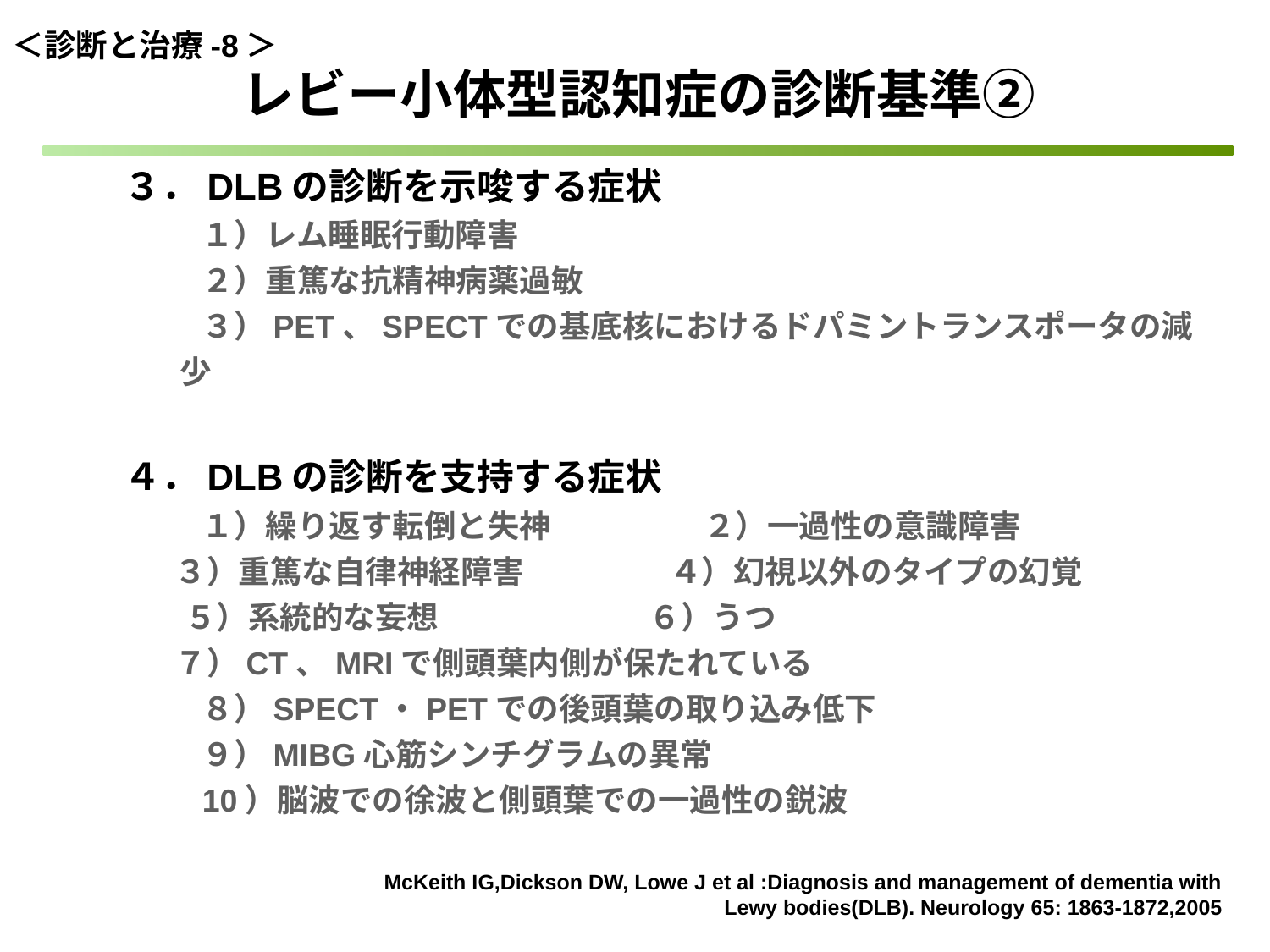

＜診断と治療-8＞
レビー小体型認知症の診断基準②

３．DLBの診断を示唆する症状
　　  １）レム睡眠行動障害
　　  ２）重篤な抗精神病薬過敏
　　  ３）PET、SPECTでの基底核におけるドパミントランスポータの減少

４．DLBの診断を支持する症状
　　  １）繰り返す転倒と失神         　　　２）一過性の意識障害
      ３）重篤な自律神経障害       　　　４）幻視以外のタイプの幻覚
　    ５）系統的な妄想　         　      　 ６）うつ
      ７）CT、MRIで側頭葉内側が保たれている
　　  ８）SPECT・PETでの後頭葉の取り込み低下
　　  ９）MIBG心筋シンチグラムの異常
　　 10）脳波での徐波と側頭葉での一過性の鋭波
McKeith IG,Dickson DW, Lowe J et al :Diagnosis and management of dementia with Lewy bodies(DLB). Neurology 65: 1863-1872,2005